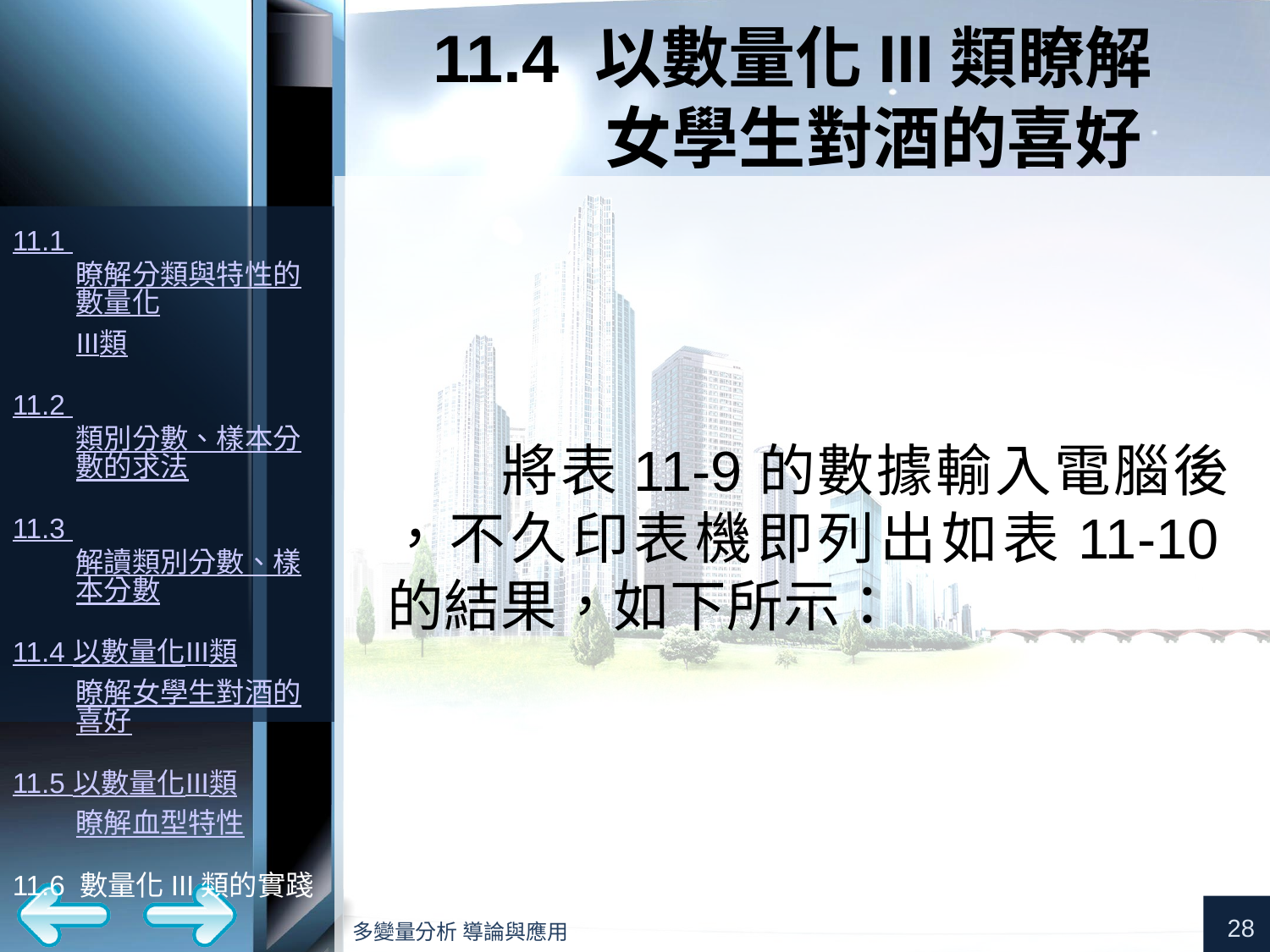

# 11.4 以數量化III類瞭解 女學生對酒的喜好
將表11-9的數據輸入電腦後
，不久印表機即列出如表11-10的結果，如下所示：
28
多變量分析 導論與應用